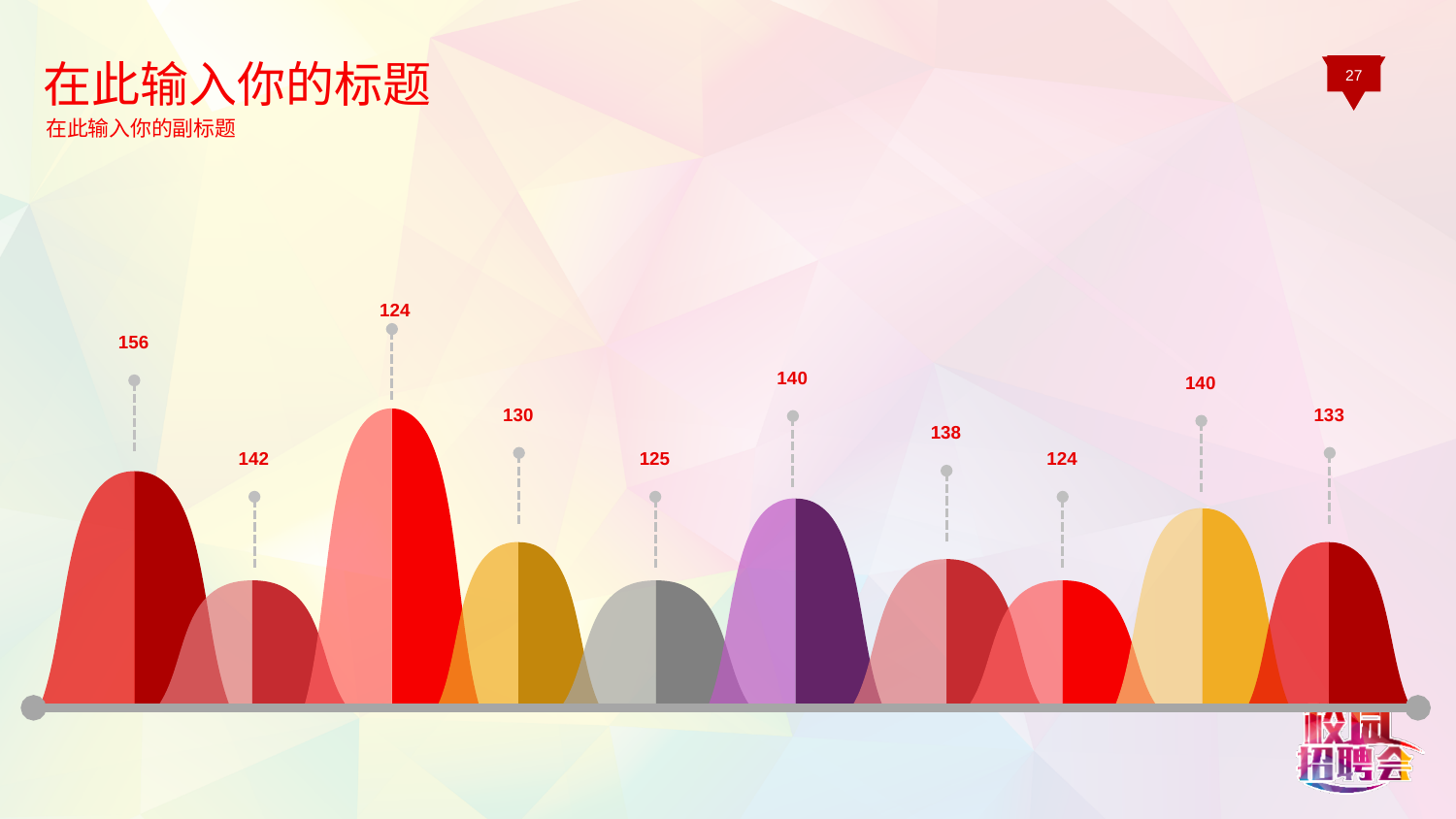

在此输入你的标题
在此输入你的副标题
27

124
156
140
140
130
133

138
142
125
124